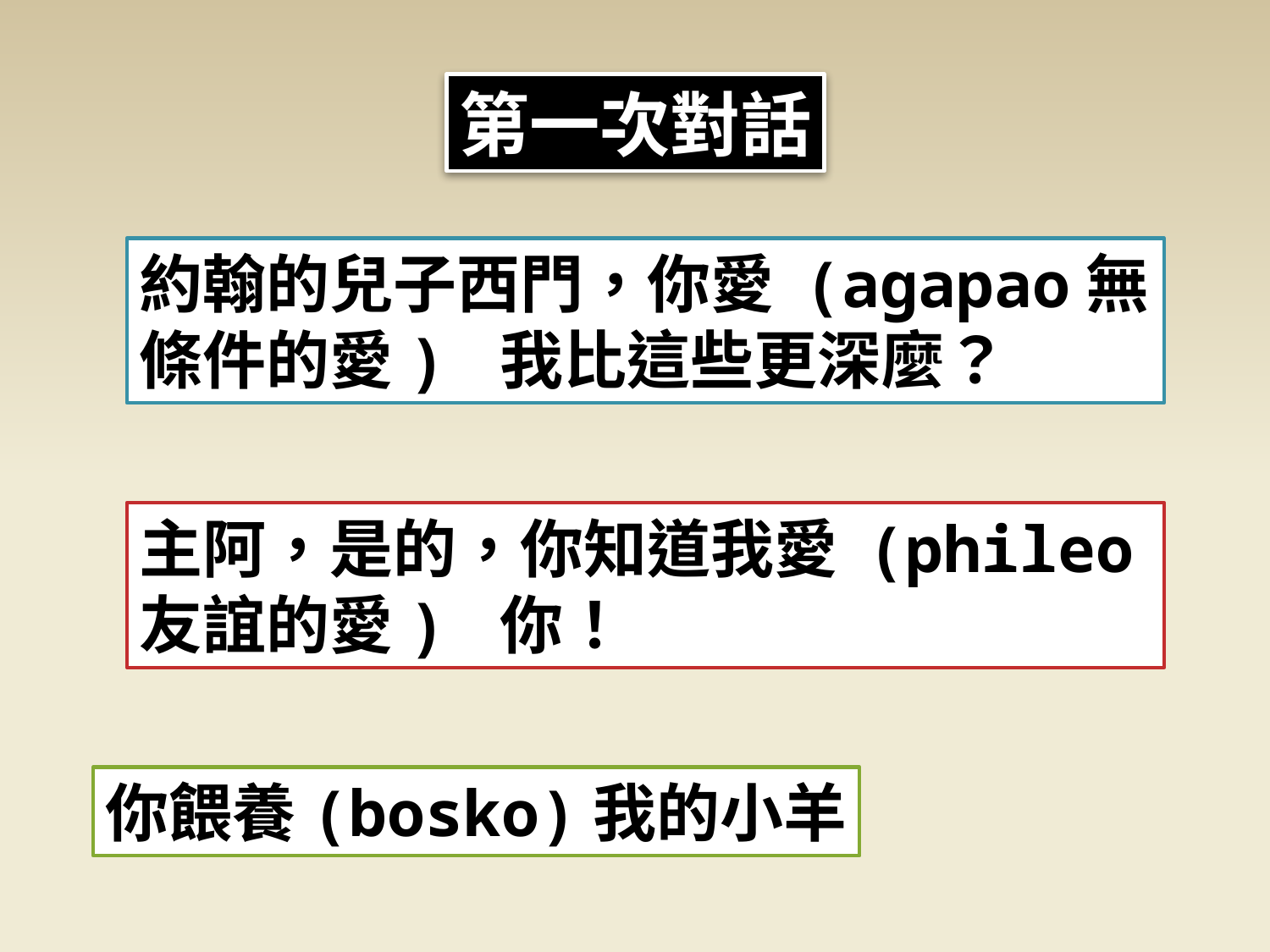

第一次對話
約翰的兒子西門，你愛 (agapao無條件的愛) 我比這些更深麼？
主阿，是的，你知道我愛 (phileo友誼的愛) 你！
你餵養(bosko)我的小羊